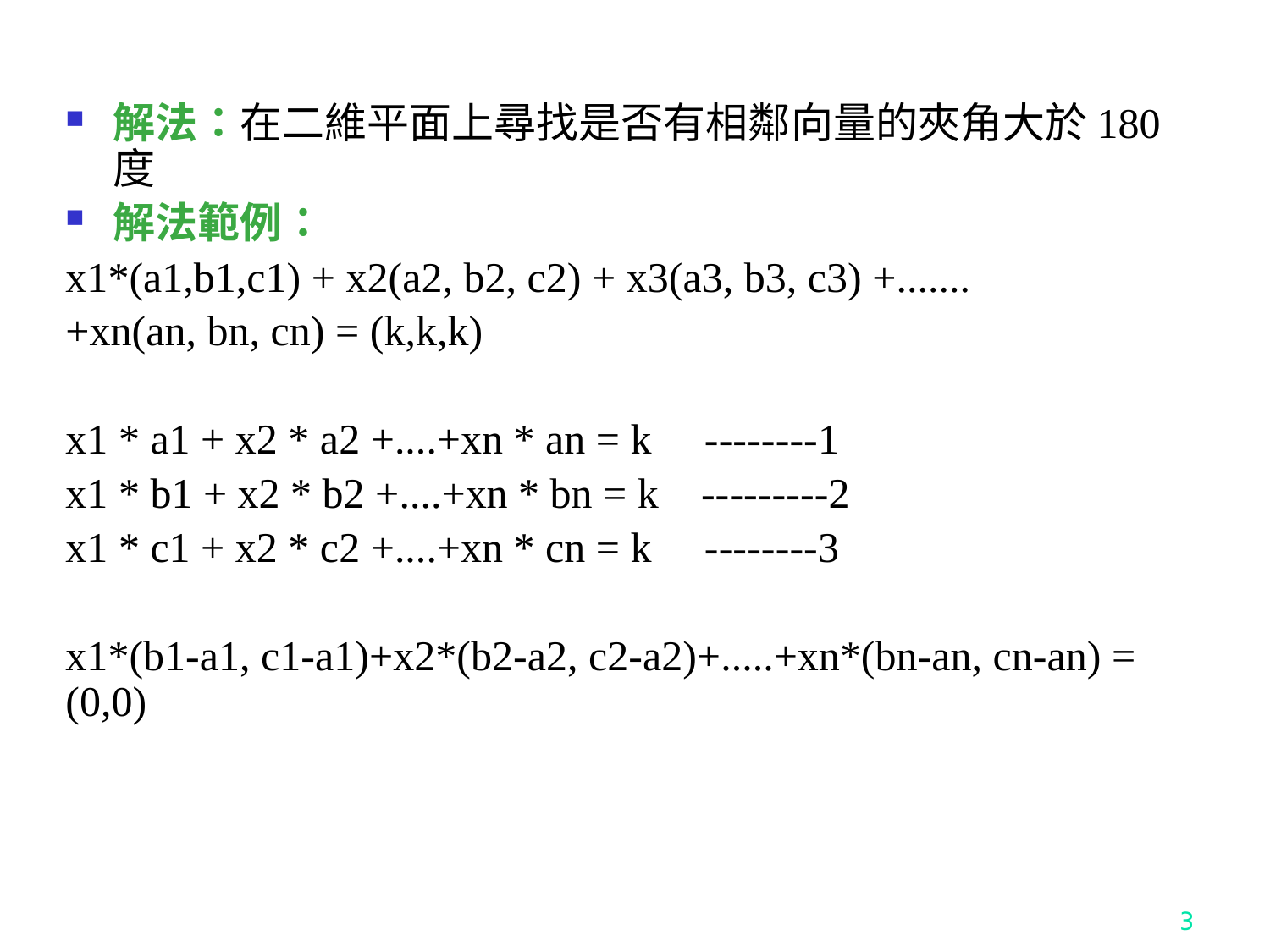

解法：在二維平面上尋找是否有相鄰向量的夾角大於180度
解法範例：
x1*(a1,b1,c1) + x2(a2, b2, c2) + x3(a3, b3, c3) +.......
+xn(an, bn, cn) = (k,k,k)

x1 * a1 + x2 * a2 +....+xn * an = k     --------1
x1 * b1 + x2 * b2 +....+xn * bn = k    ---------2
x1 * c1 + x2 * c2 +....+xn * cn = k     --------3

x1*(b1-a1, c1-a1)+x2*(b2-a2, c2-a2)+.....+xn*(bn-an, cn-an) = (0,0)
3